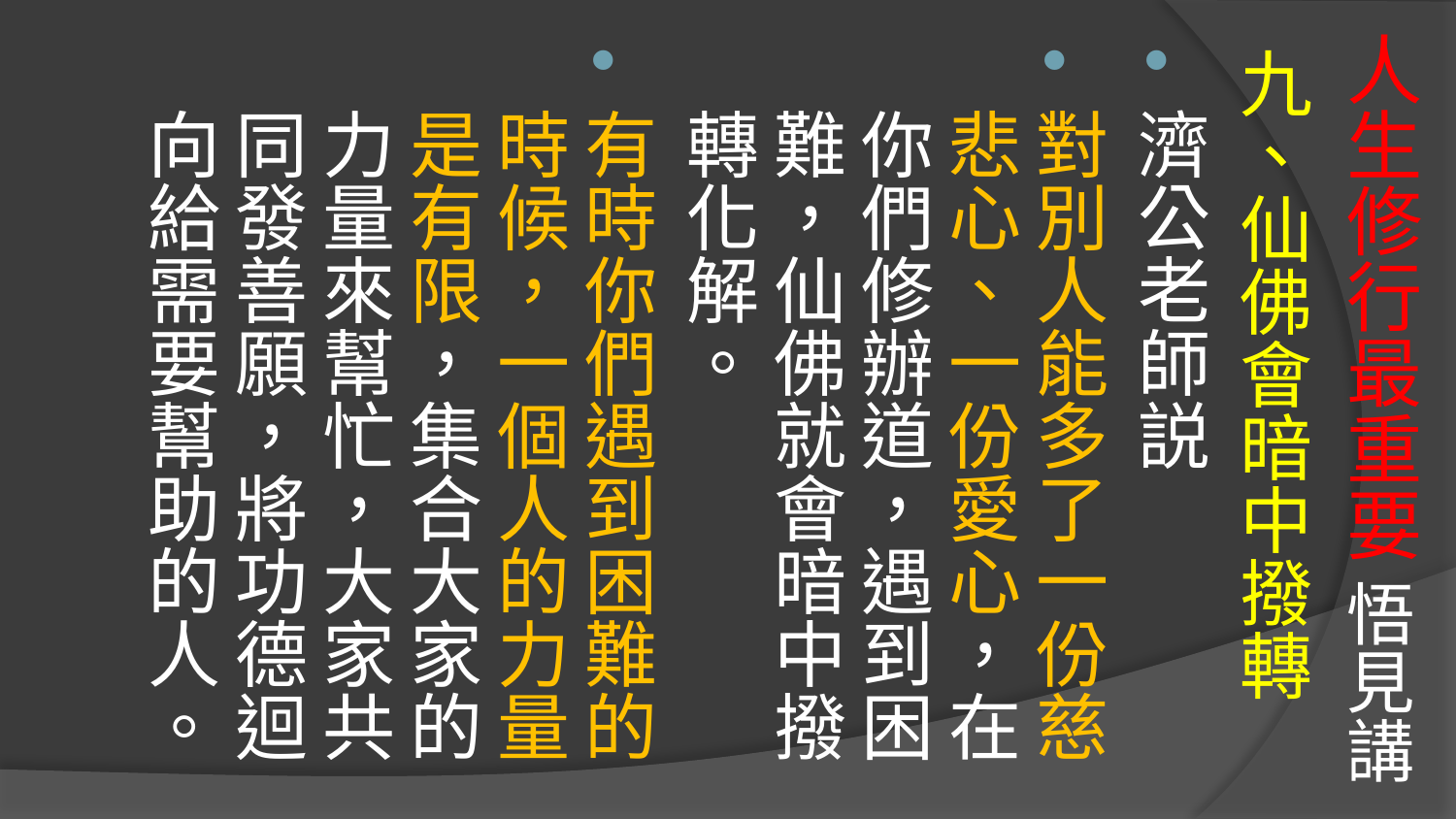

# 人生修行最重要 悟見講
九、仙佛會暗中撥轉
濟公老師説
對別人能多了一份慈悲心、一份愛心，在你們修辦道，遇到困難，仙佛就會暗中撥轉化解。
有時你們遇到困難的時候，一個人的力量是有限，集合大家的力量來幫忙，大家共同發善願，將功德迴向給需要幫助的人。